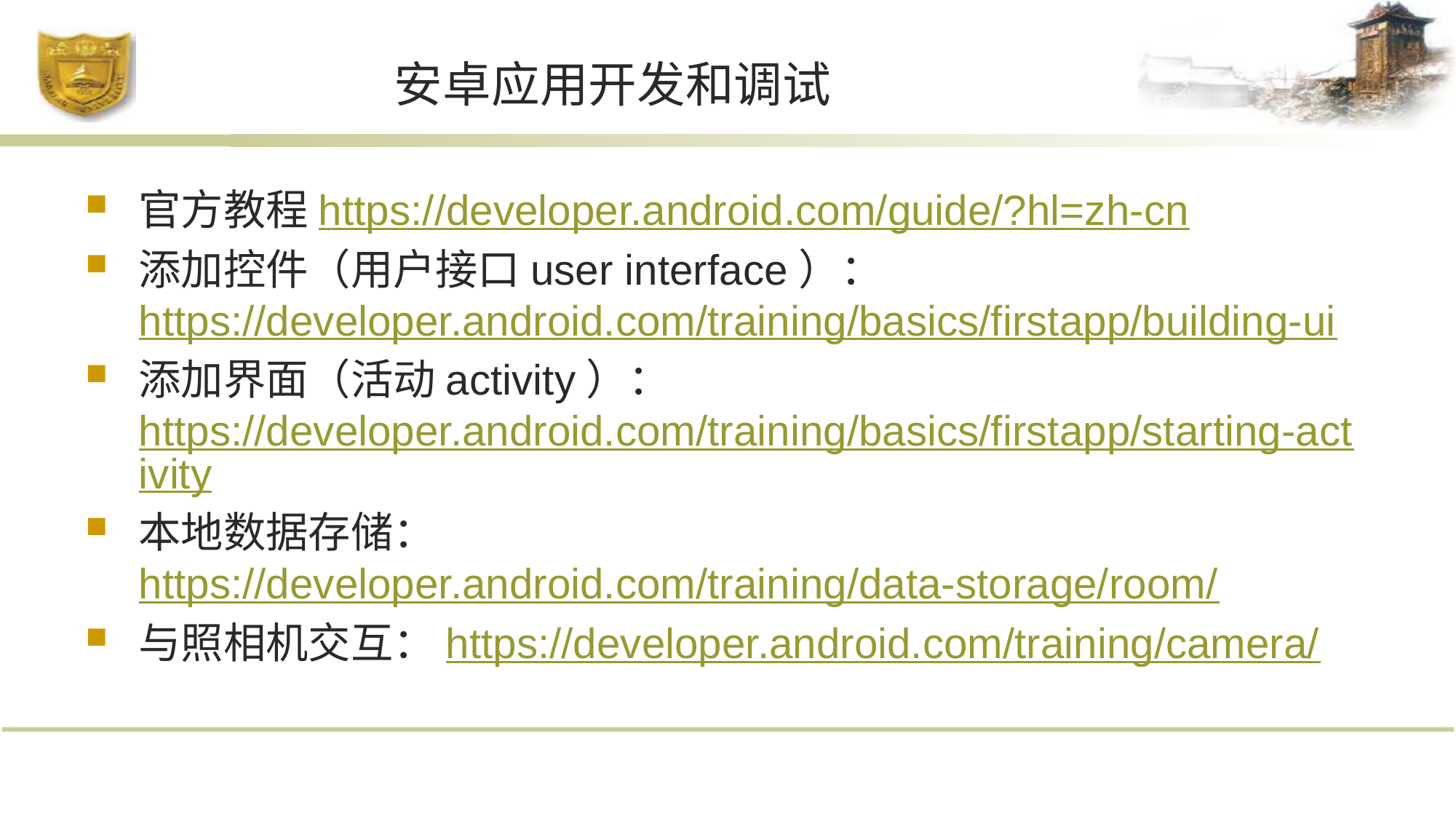

# 安卓应用开发和调试
官方教程https://developer.android.com/guide/?hl=zh-cn
添加控件（用户接口user interface）：https://developer.android.com/training/basics/firstapp/building-ui
添加界面（活动activity）：https://developer.android.com/training/basics/firstapp/starting-activity
本地数据存储：https://developer.android.com/training/data-storage/room/
与照相机交互：https://developer.android.com/training/camera/